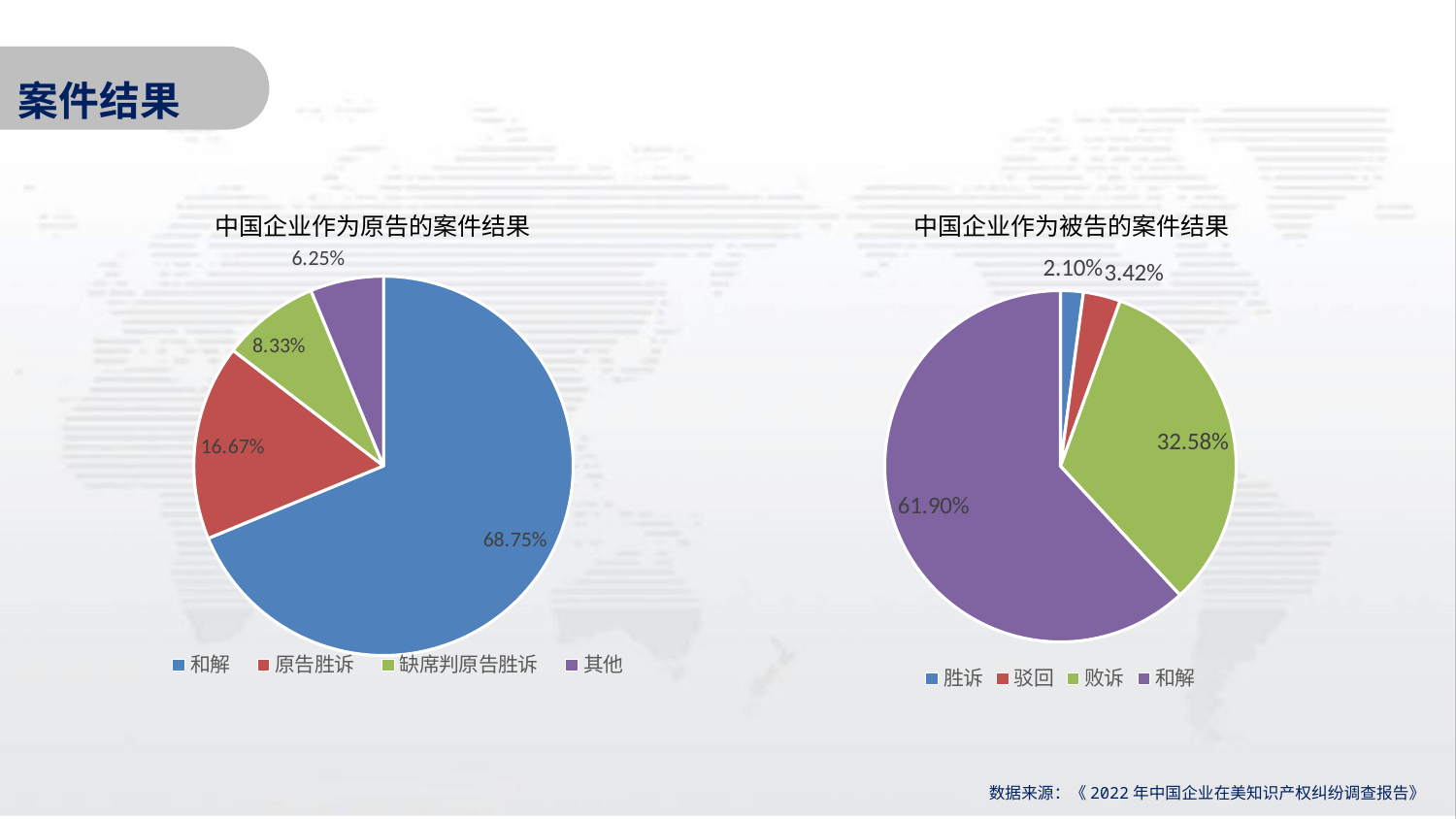

案件结果

中国企业作为原告的案件结果
中国企业作为被告的案件结果

### Chart

| Category | 列1 |
|---|---|
| 和解 | 0.6875 |
| 原告胜诉 | 0.1667 |
| 缺席判原告胜诉 | 0.0833 |
| 其他 | 0.0625 |

### Chart

| Category | 销售额 |
|---|---|
| 胜诉 | 0.021 |
| 驳回 | 0.0342 |
| 败诉 | 0.3258 |
| 和解 | 0.619 |
数据来源：《2022年中国企业在美知识产权纠纷调查报告》